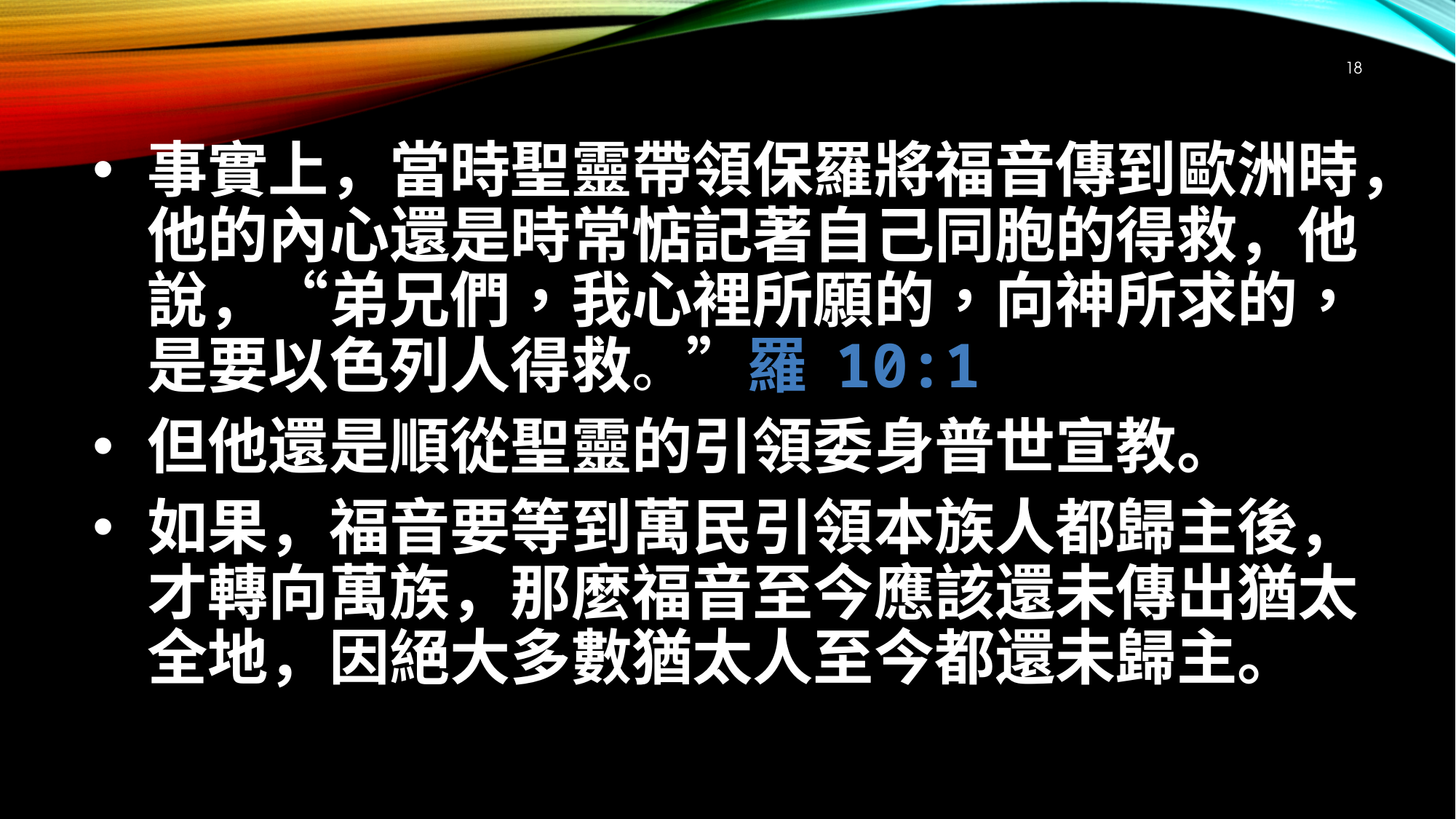

18
事實上，當時聖靈帶領保羅將福音傳到歐洲時，他的內心還是時常惦記著自己同胞的得救，他說，“弟兄們，我心裡所願的，向神所求的，是要以色列人得救。”羅 10:1
但他還是順從聖靈的引領委身普世宣教。
如果，福音要等到萬民引領本族人都歸主後，才轉向萬族，那麼福音至今應該還未傳出猶太全地，因絕大多數猶太人至今都還未歸主。